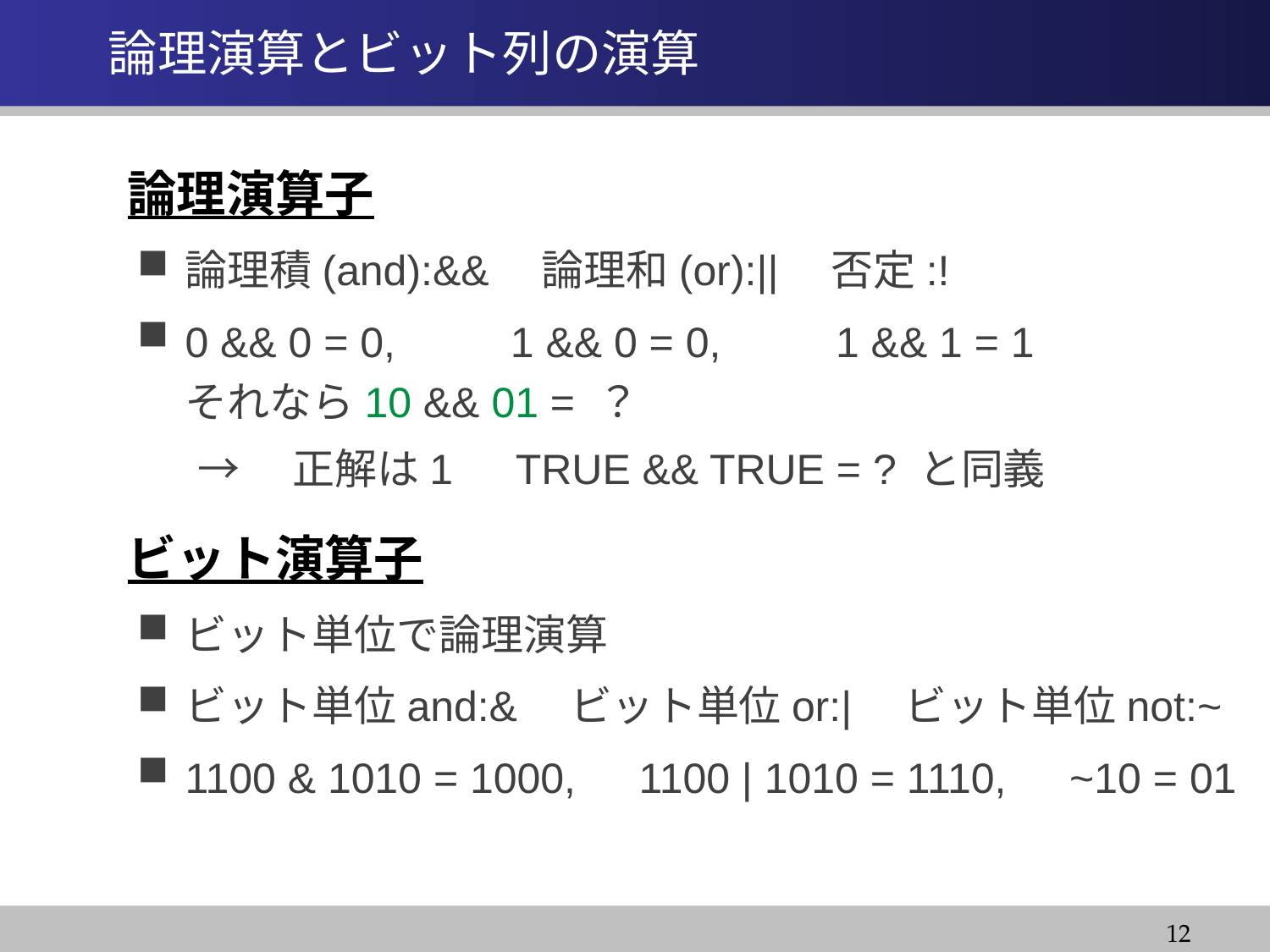

# 論理演算とビット列の演算
論理演算子
論理積(and):&&　論理和(or):||　否定:!
0 && 0 = 0,　　 1 && 0 = 0,　　 1 && 1 = 1
それなら10 && 01 = ？
→　正解は1　TRUE && TRUE = ? と同義
ビット演算子
ビット単位で論理演算
ビット単位and:&　ビット単位or:|　ビット単位not:~
1100 & 1010 = 1000,　1100 | 1010 = 1110,　~10 = 01
12